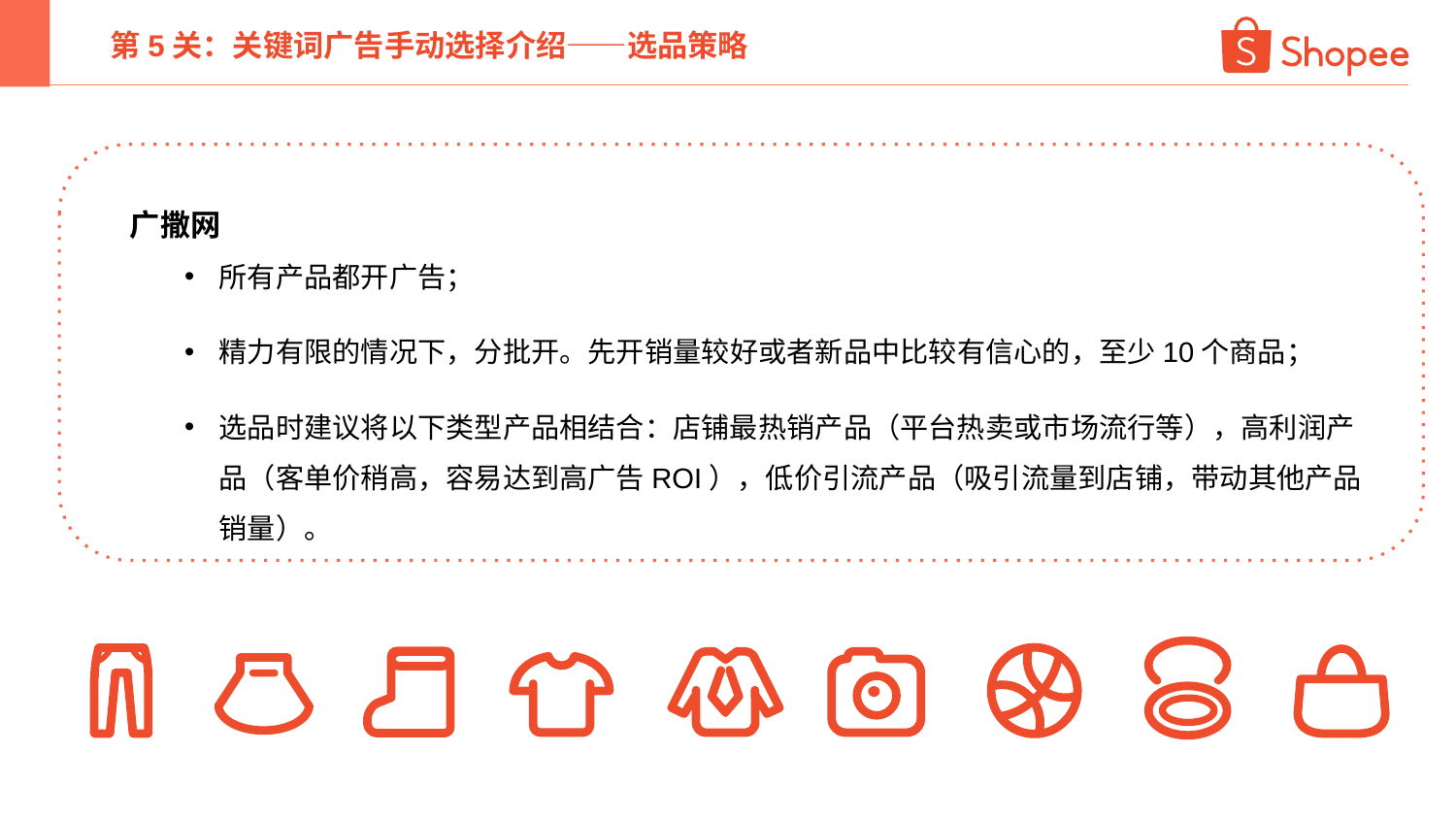

第5关：关键词广告手动选择介绍——选品策略

广撒网
所有产品都开广告；
精力有限的情况下，分批开。先开销量较好或者新品中比较有信心的，至少10个商品；
选品时建议将以下类型产品相结合：店铺最热销产品（平台热卖或市场流行等），高利润产品（客单价稍高，容易达到高广告ROI），低价引流产品（吸引流量到店铺，带动其他产品销量）。

32